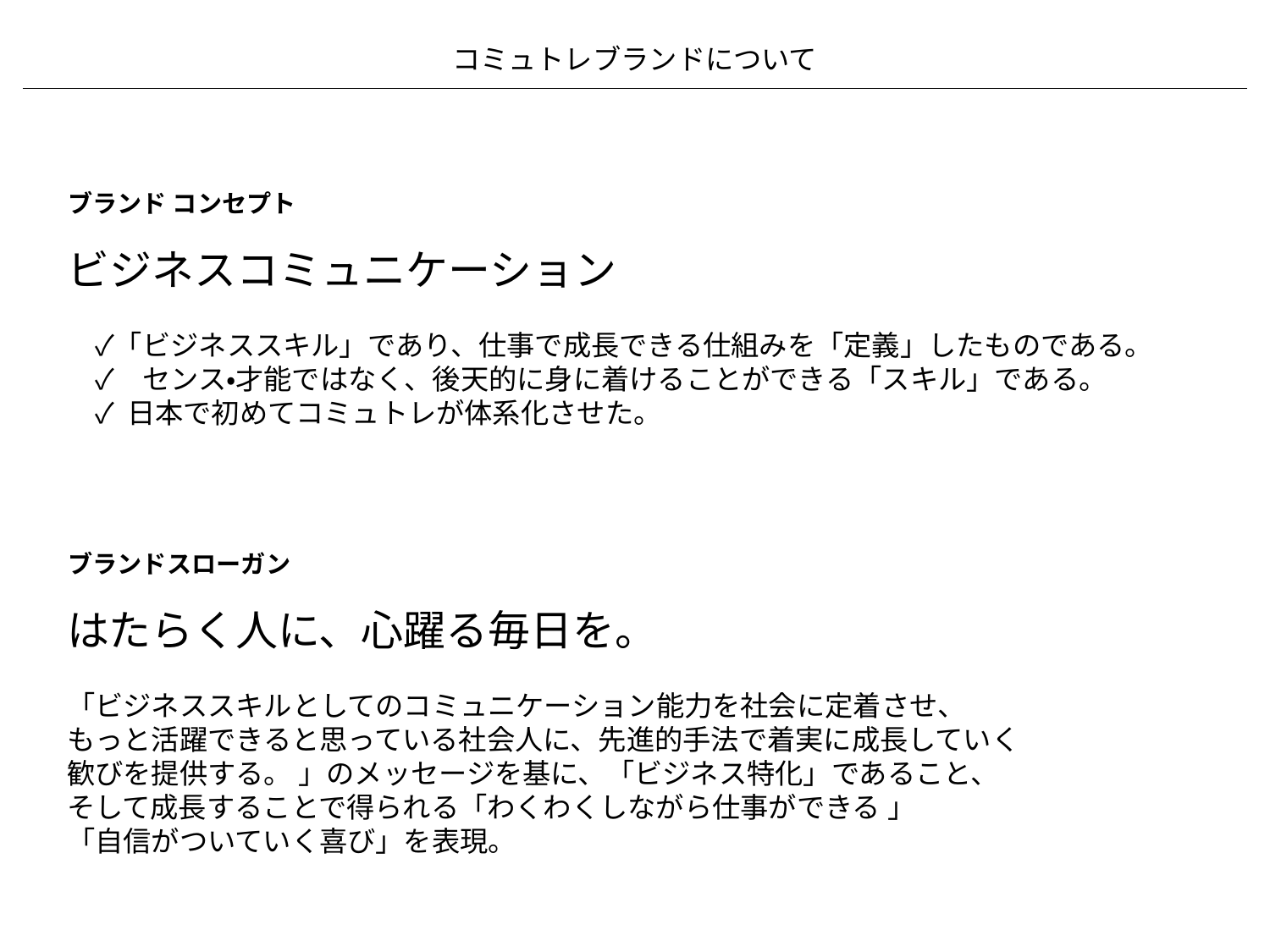

コミュトレブランドについて
ブランド コンセプト
ビジネスコミュニケーション

　✓「ビジネススキル」であり、仕事で成長できる仕組みを「定義」したものである。
　✓　センス・才能ではなく、後天的に身に着けることができる「スキル」である。
　✓  日本で初めてコミュトレが体系化させた。

ブランドスローガン
はたらく人に、心躍る毎日を。

「ビジネススキルとしてのコミュニケーション能力を社会に定着させ、
もっと活躍できると思っている社会人に、先進的手法で着実に成長していく
歓びを提供する。 」のメッセージを基に、「ビジネス特化」であること、
そして成長することで得られる「わくわくしながら仕事ができる 」
「自信がついていく喜び」を表現。